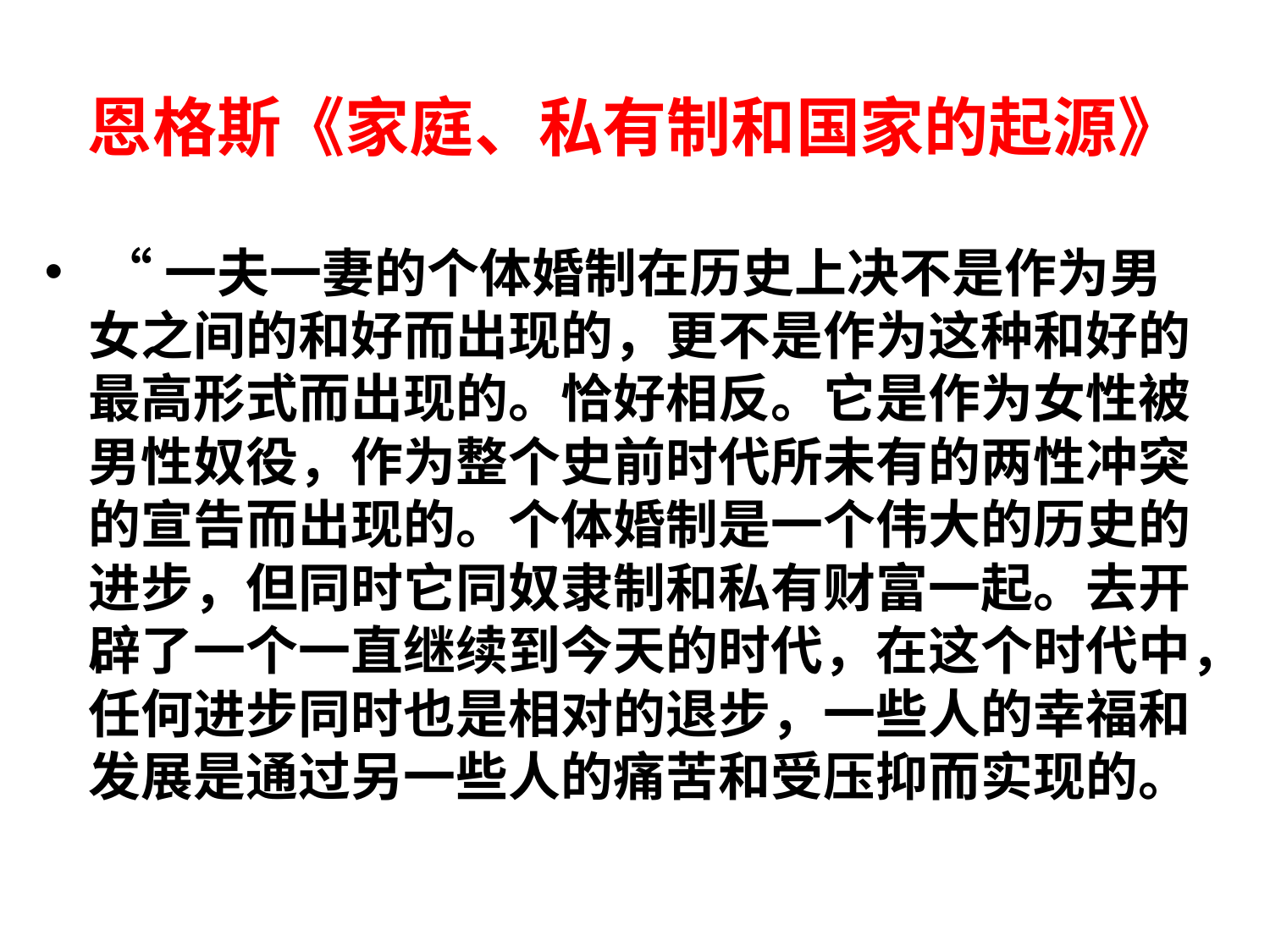

# 恩格斯《家庭、私有制和国家的起源》
 “一夫一妻的个体婚制在历史上决不是作为男女之间的和好而出现的，更不是作为这种和好的最高形式而出现的。恰好相反。它是作为女性被男性奴役，作为整个史前时代所未有的两性冲突的宣告而出现的。个体婚制是一个伟大的历史的进步，但同时它同奴隶制和私有财富一起。去开辟了一个一直继续到今天的时代，在这个时代中，任何进步同时也是相对的退步，一些人的幸福和发展是通过另一些人的痛苦和受压抑而实现的。